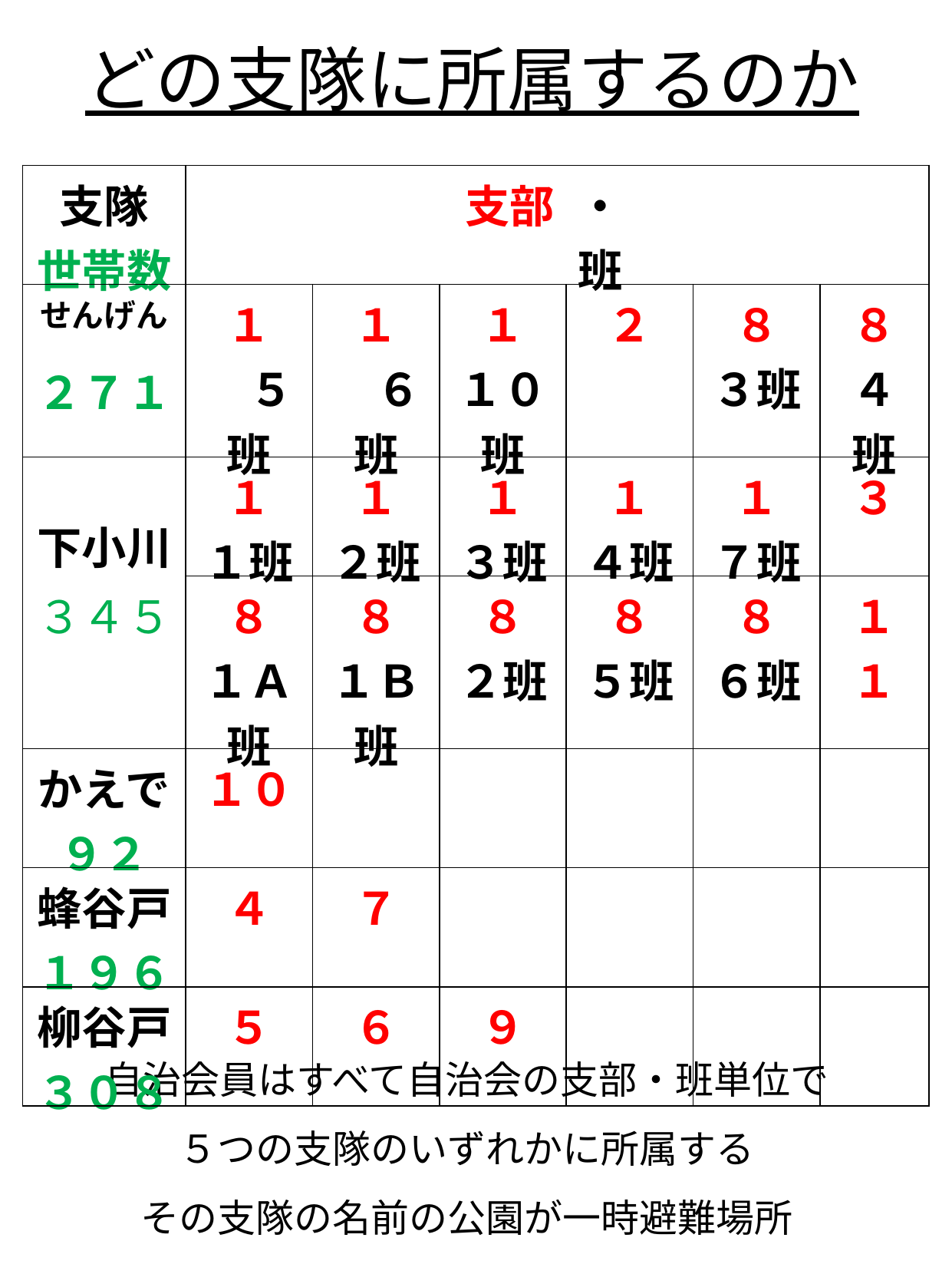

どの支隊に所属するのか
| 支隊 世帯数 |  |  | 支部 | ・　班 |  |  |
| --- | --- | --- | --- | --- | --- | --- |
| せんげん ２７１ | １ 　５班 | １ 　６班 | １ １０班 | ２ | ８ ３班 | ８ ４班 |
| 下小川 | １ １班 | １ ２班 | １ ３班 | １ ４班 | １ ７班 | ３ |
| ３４５ | ８ １Ａ班 | ８ １Ｂ班 | ８ ２班 | ８ ５班 | ８ ６班 | １１ |
| かえで ９２ | １０ |  |  |  |  |  |
| 蜂谷戸 １９６ | ４ | ７ |  |  |  |  |
| 柳谷戸 ３０８ | ５ | ６ | ９ |  |  |  |
自治会員はすべて自治会の支部・班単位で
５つの支隊のいずれかに所属する
その支隊の名前の公園が一時避難場所